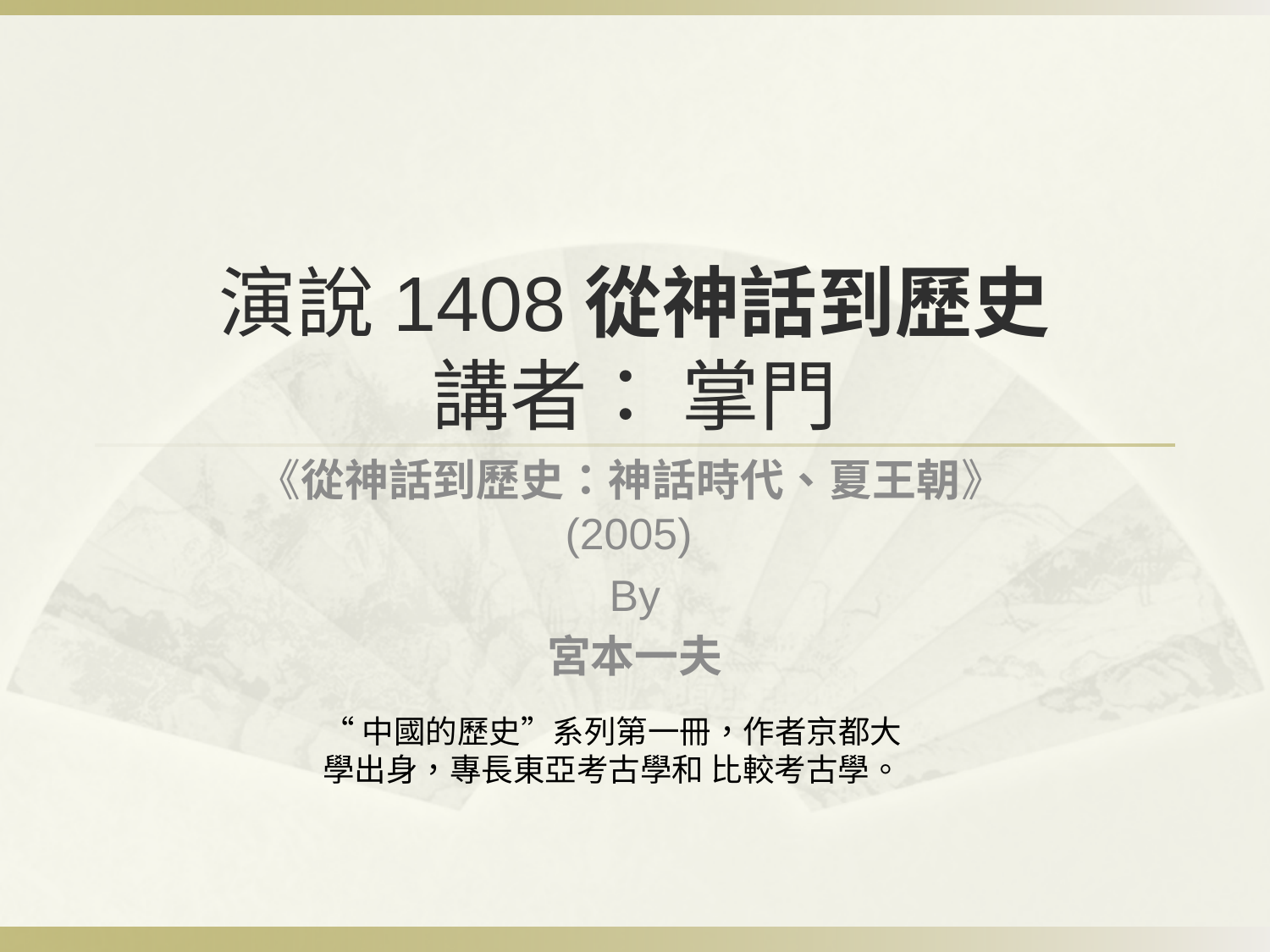

# 演說1408從神話到歷史 講者： 掌門
《從神話到歷史：神話時代、夏王朝》(2005)
By
宮本一夫
“中國的歷史”系列第一冊，作者京都大學出身，專長東亞考古學和 比較考古學。